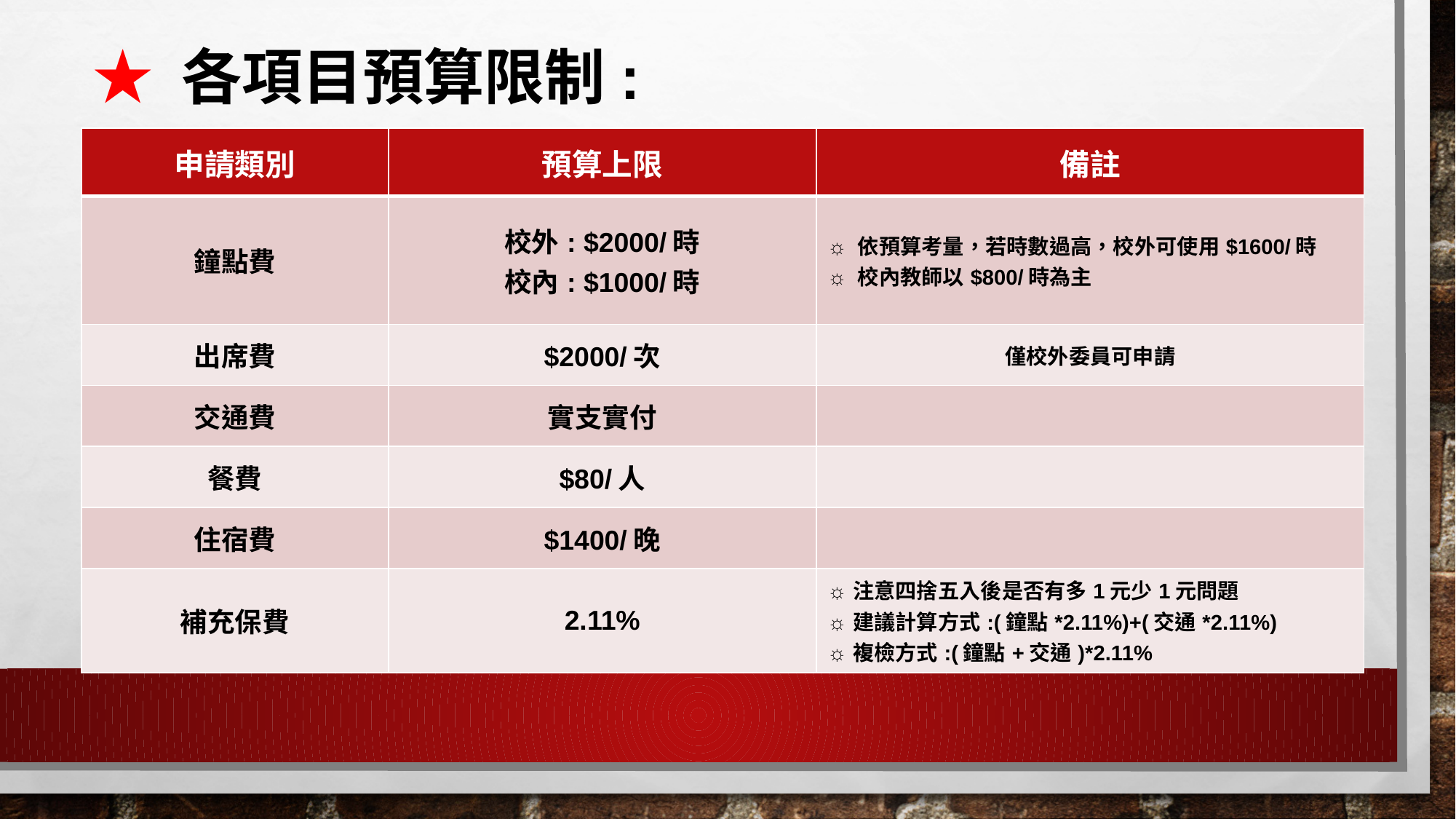

# ★ 各項目預算限制:
| 申請類別 | 預算上限 | 備註 |
| --- | --- | --- |
| 鐘點費 | 校外: $2000/時 校內: $1000/時 | ☼ 依預算考量，若時數過高，校外可使用$1600/時 ☼ 校內教師以$800/時為主 |
| 出席費 | $2000/次 | 僅校外委員可申請 |
| 交通費 | 實支實付 |  |
| 餐費 | $80/人 |  |
| 住宿費 | $1400/晚 |  |
| 補充保費 | 2.11% | ☼注意四捨五入後是否有多1元少1元問題 ☼建議計算方式:(鐘點\*2.11%)+(交通\*2.11%) ☼複檢方式:(鐘點+交通)\*2.11% |